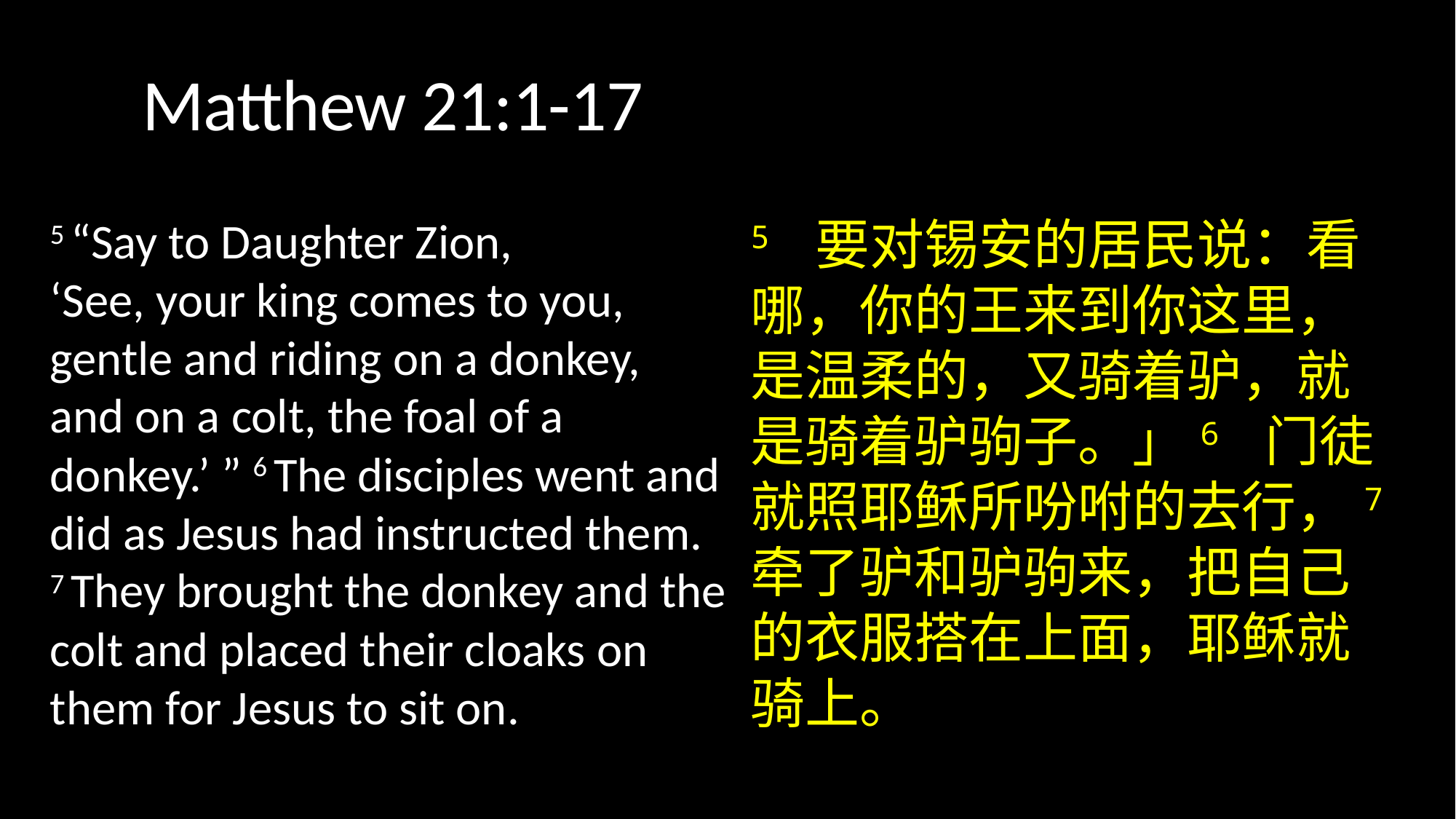

# Matthew 21:1-17
5 “Say to Daughter Zion,
‘See, your king comes to you,
gentle and riding on a donkey,
and on a colt, the foal of a donkey.’ ” 6 The disciples went and did as Jesus had instructed them. 7 They brought the donkey and the colt and placed their cloaks on them for Jesus to sit on.
5 要对锡安的居民说：看哪，你的王来到你这里， 是温柔的，又骑着驴，就是骑着驴驹子。」6 门徒就照耶稣所吩咐的去行，7 牵了驴和驴驹来，把自己的衣服搭在上面，耶稣就骑上。